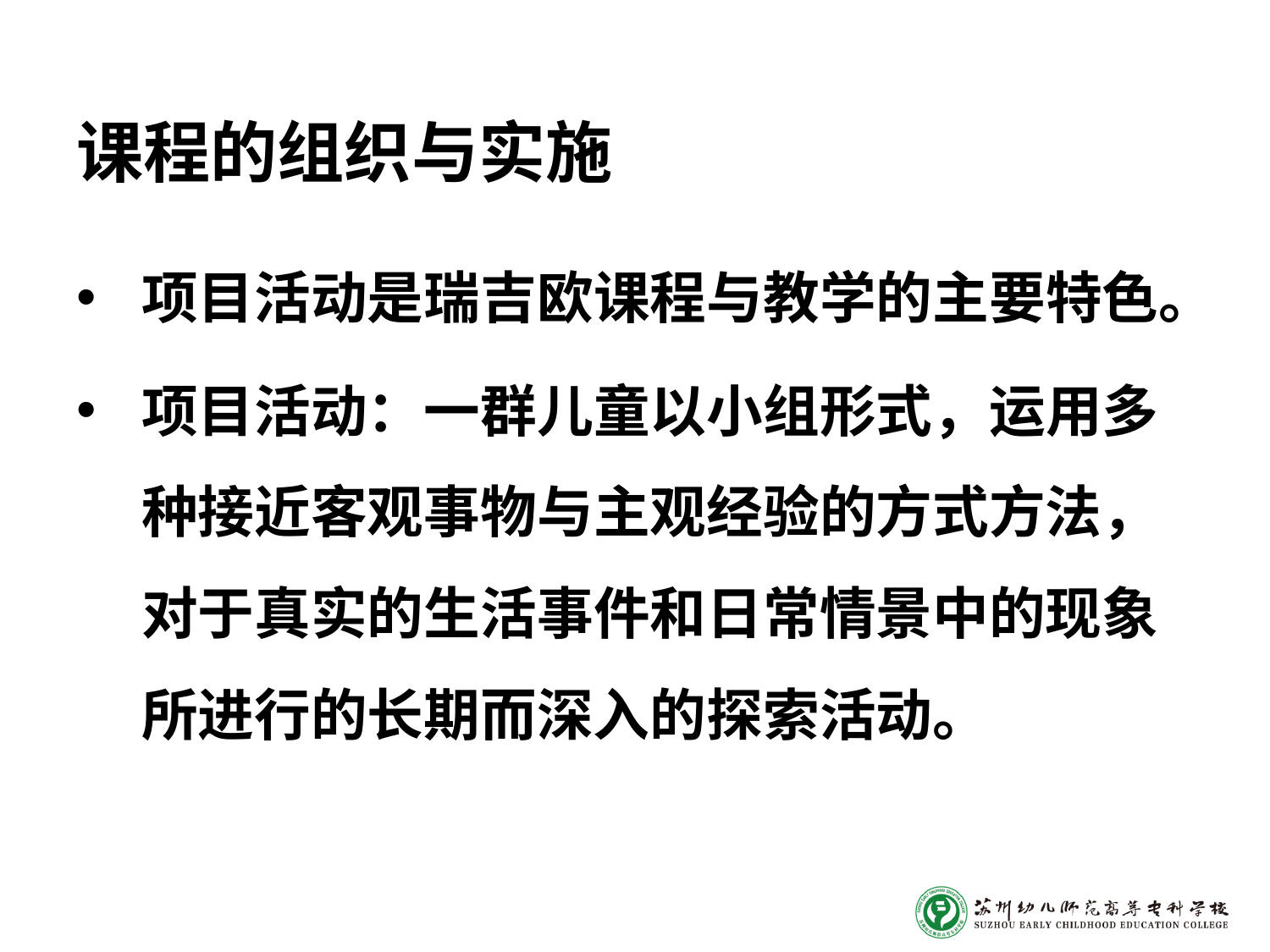

课程的组织与实施
项目活动是瑞吉欧课程与教学的主要特色。
项目活动：一群儿童以小组形式，运用多种接近客观事物与主观经验的方式方法，对于真实的生活事件和日常情景中的现象所进行的长期而深入的探索活动。